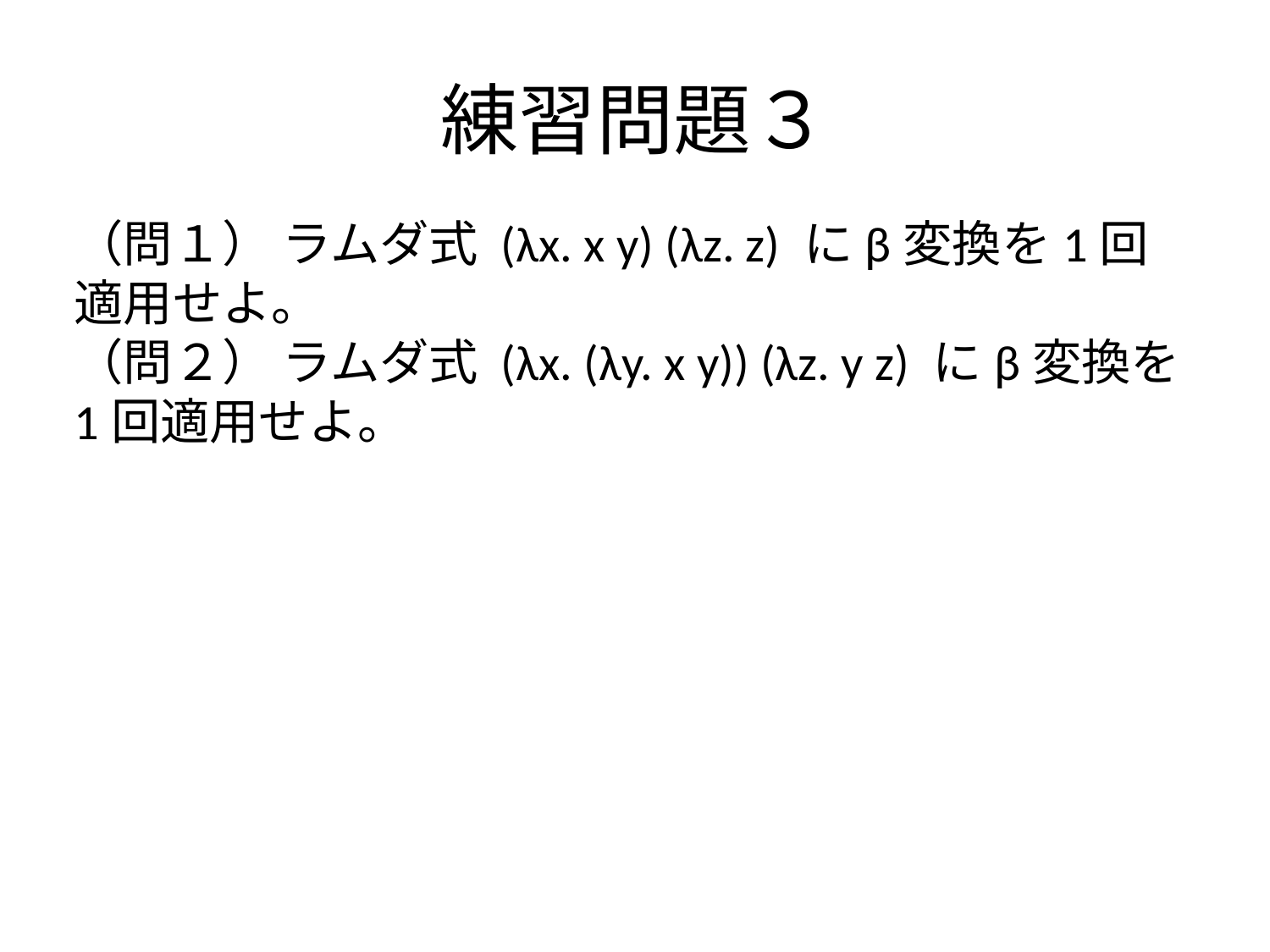

練習問題３
（問１） ラムダ式 (λx. x y) (λz. z) にβ変換を1回適用せよ。
（問２） ラムダ式 (λx. (λy. x y)) (λz. y z) にβ変換を1回適用せよ。